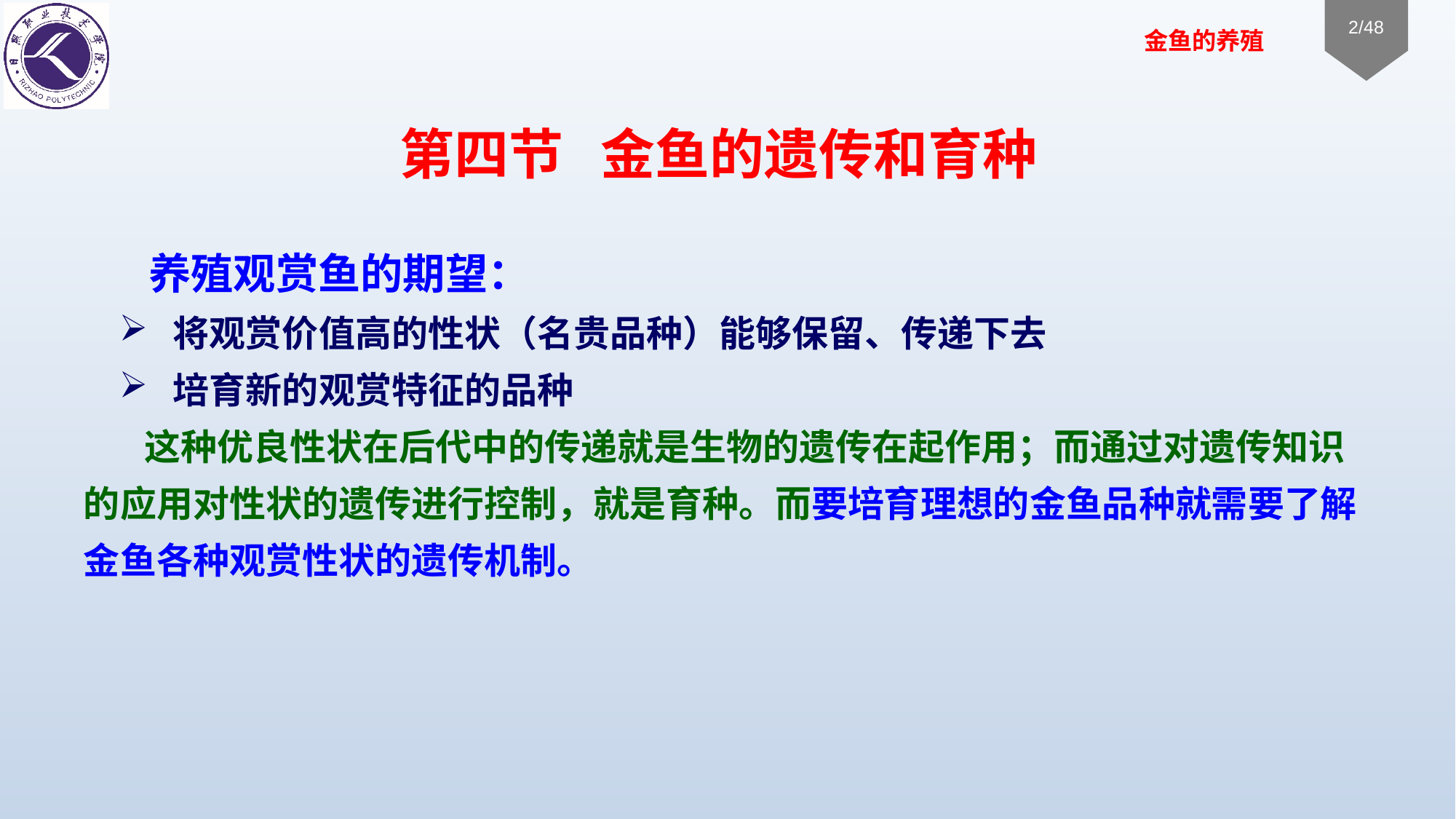

# 第四节   金鱼的遗传和育种
  养殖观赏鱼的期望：
  将观赏价值高的性状（名贵品种）能够保留、传递下去
  培育新的观赏特征的品种
  这种优良性状在后代中的传递就是生物的遗传在起作用；而通过对遗传知识的应用对性状的遗传进行控制，就是育种。而要培育理想的金鱼品种就需要了解金鱼各种观赏性状的遗传机制。